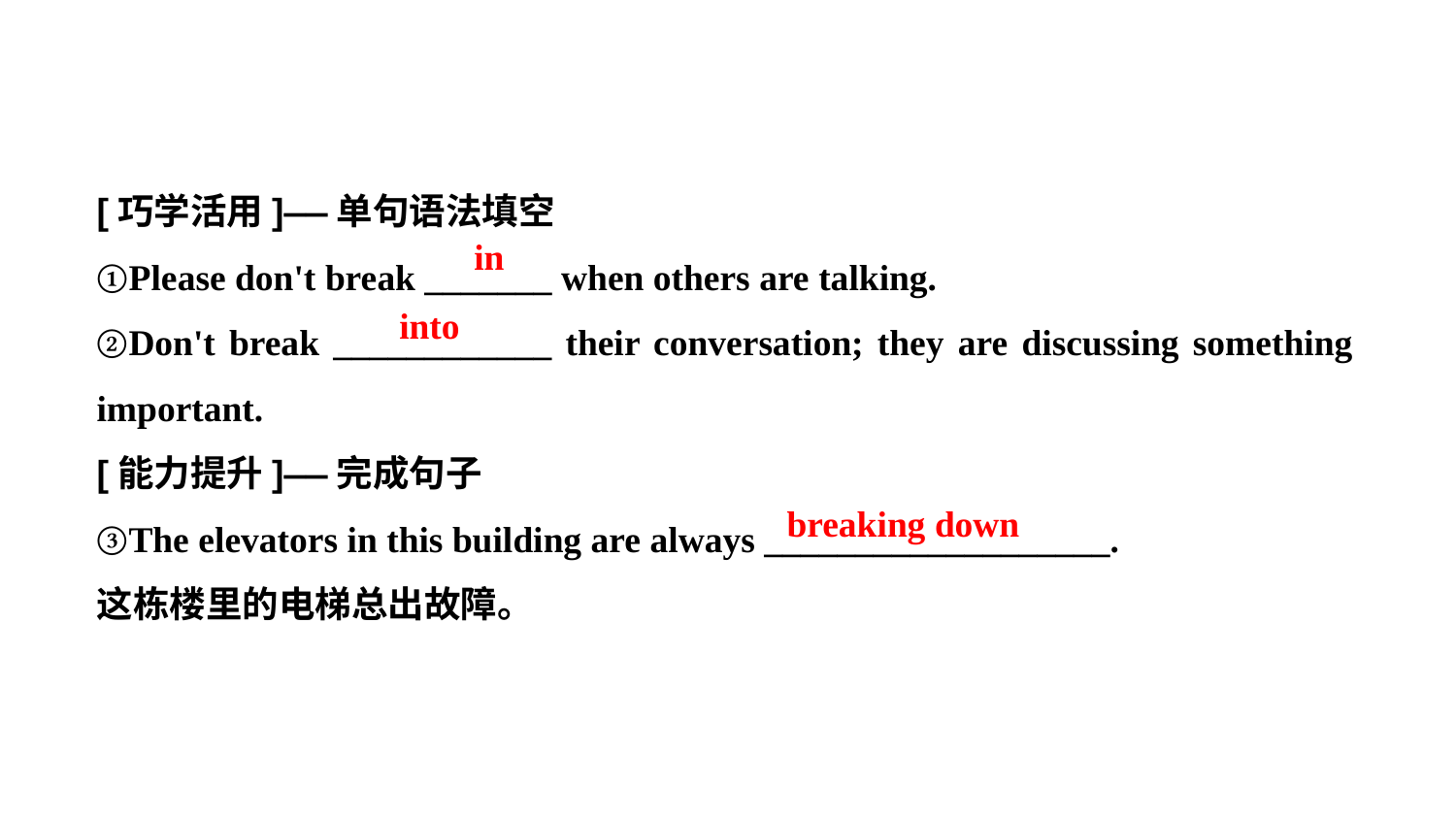

[巧学活用]——单句语法填空
①Please don't break _______ when others are talking.
②Don't break ____________ their conversation; they are discussing something important.
[能力提升]——完成句子
③The elevators in this building are always ___________________.
这栋楼里的电梯总出故障。
in
into
breaking down